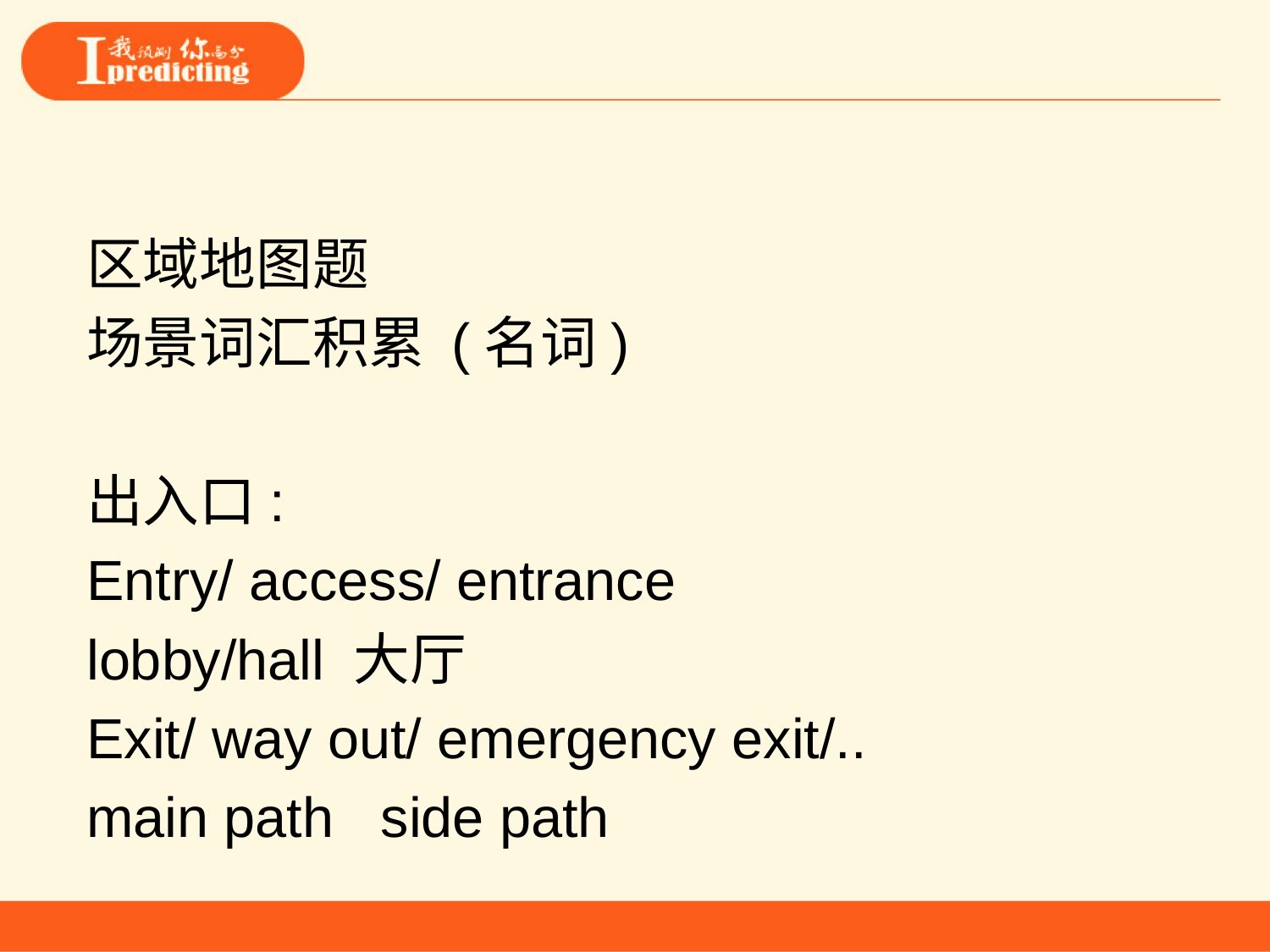

#
区域地图题
场景词汇积累 (名词)

出入口:
Entry/ access/ entrance
lobby/hall 大厅
Exit/ way out/ emergency exit/..
main path   side path